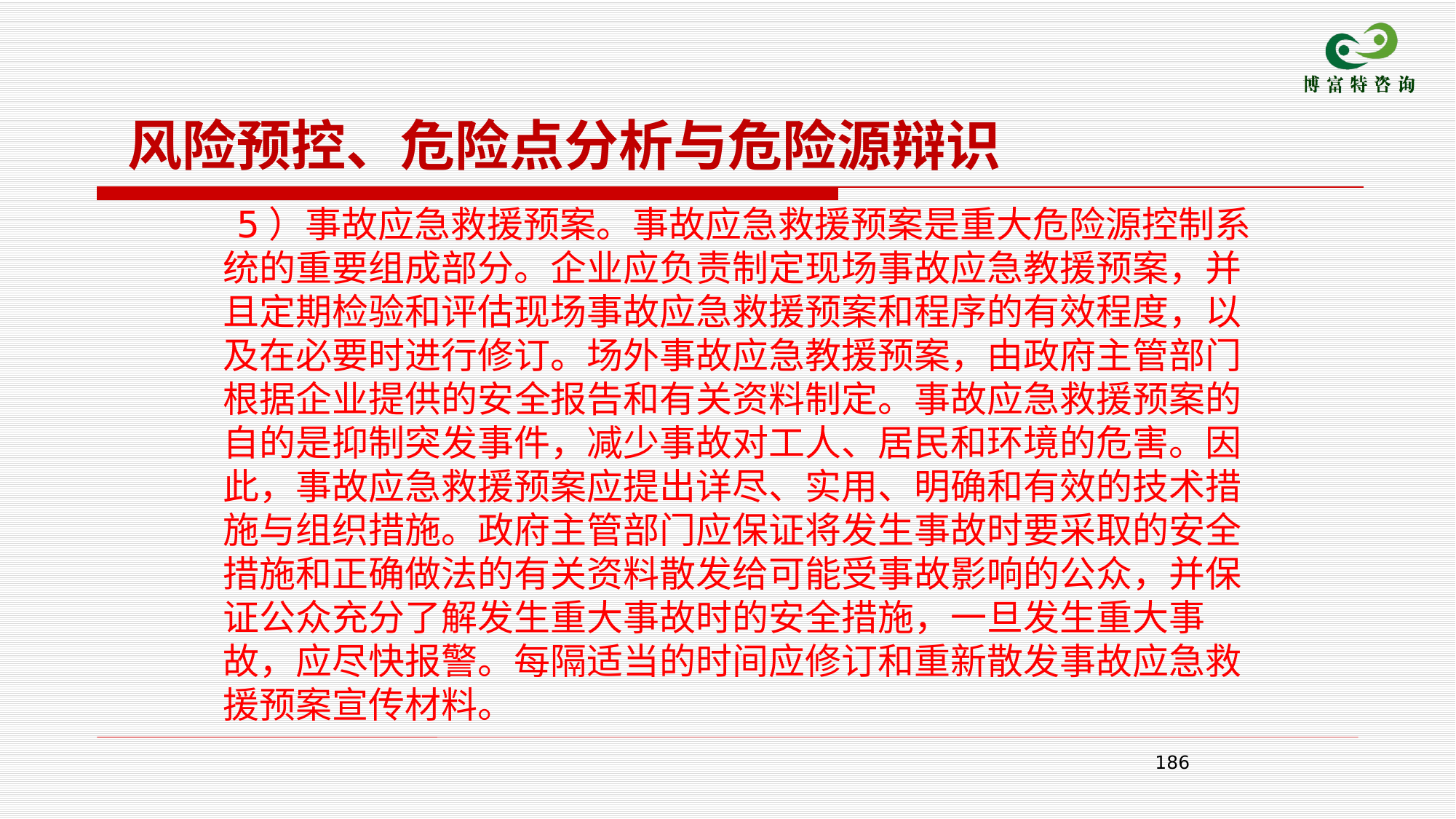

风险预控、危险点分析与危险源辩识
      5）事故应急救援预案。事故应急救援预案是重大危险源控制系统的重要组成部分。企业应负责制定现场事故应急教援预案，并且定期检验和评估现场事故应急救援预案和程序的有效程度，以及在必要时进行修订。场外事故应急教援预案，由政府主管部门根据企业提供的安全报告和有关资料制定。事故应急救援预案的自的是抑制突发事件，减少事故对工人、居民和环境的危害。因此，事故应急救援预案应提出详尽、实用、明确和有效的技术措施与组织措施。政府主管部门应保证将发生事故时要采取的安全措施和正确做法的有关资料散发给可能受事故影响的公众，并保证公众充分了解发生重大事故时的安全措施，一旦发生重大事故，应尽快报警。每隔适当的时间应修订和重新散发事故应急救援预案宣传材料。

186